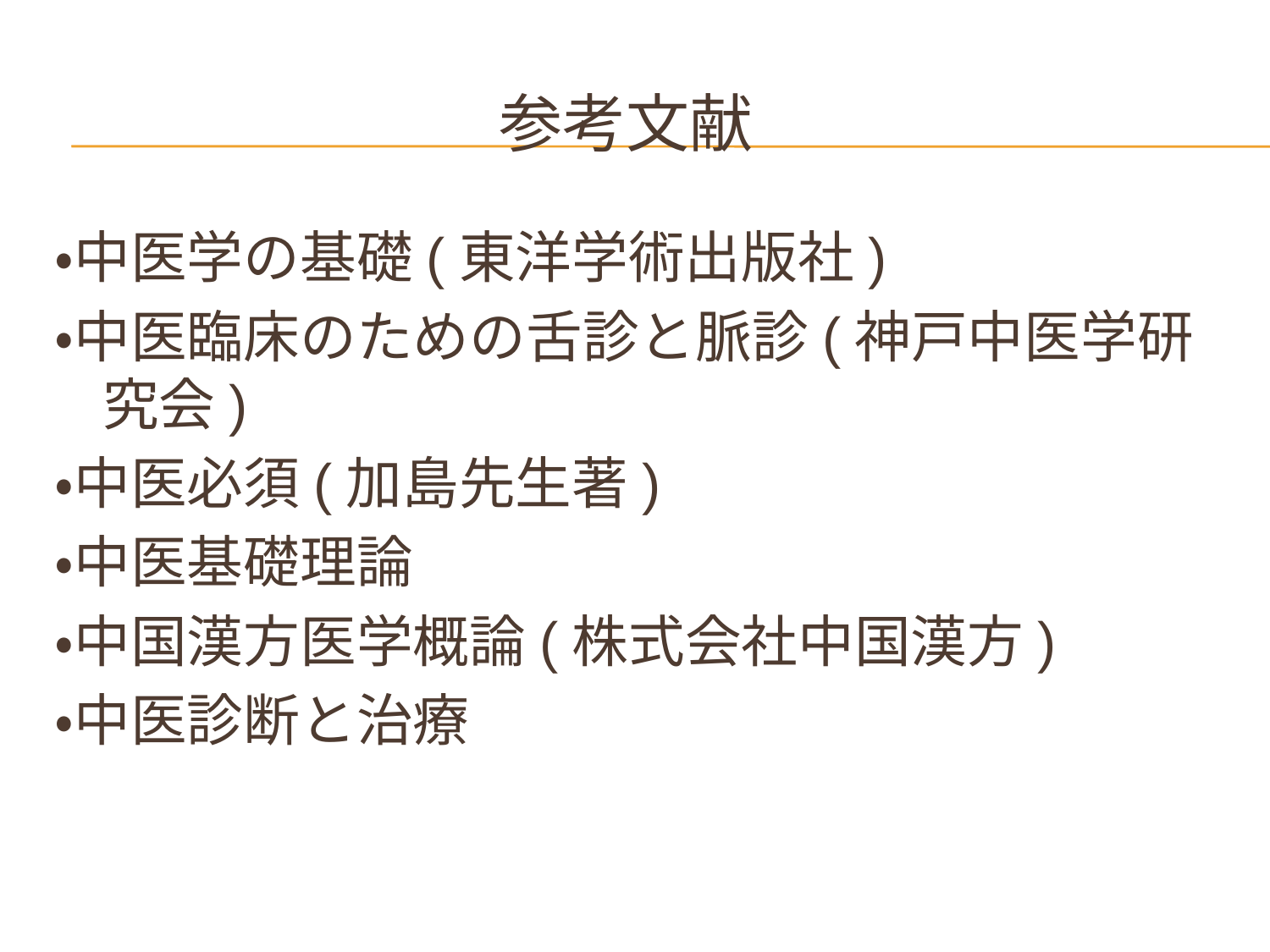

# 参考文献
・中医学の基礎(東洋学術出版社)
・中医臨床のための舌診と脈診(神戸中医学研究会)
・中医必須(加島先生著)
・中医基礎理論
・中国漢方医学概論(株式会社中国漢方)
・中医診断と治療